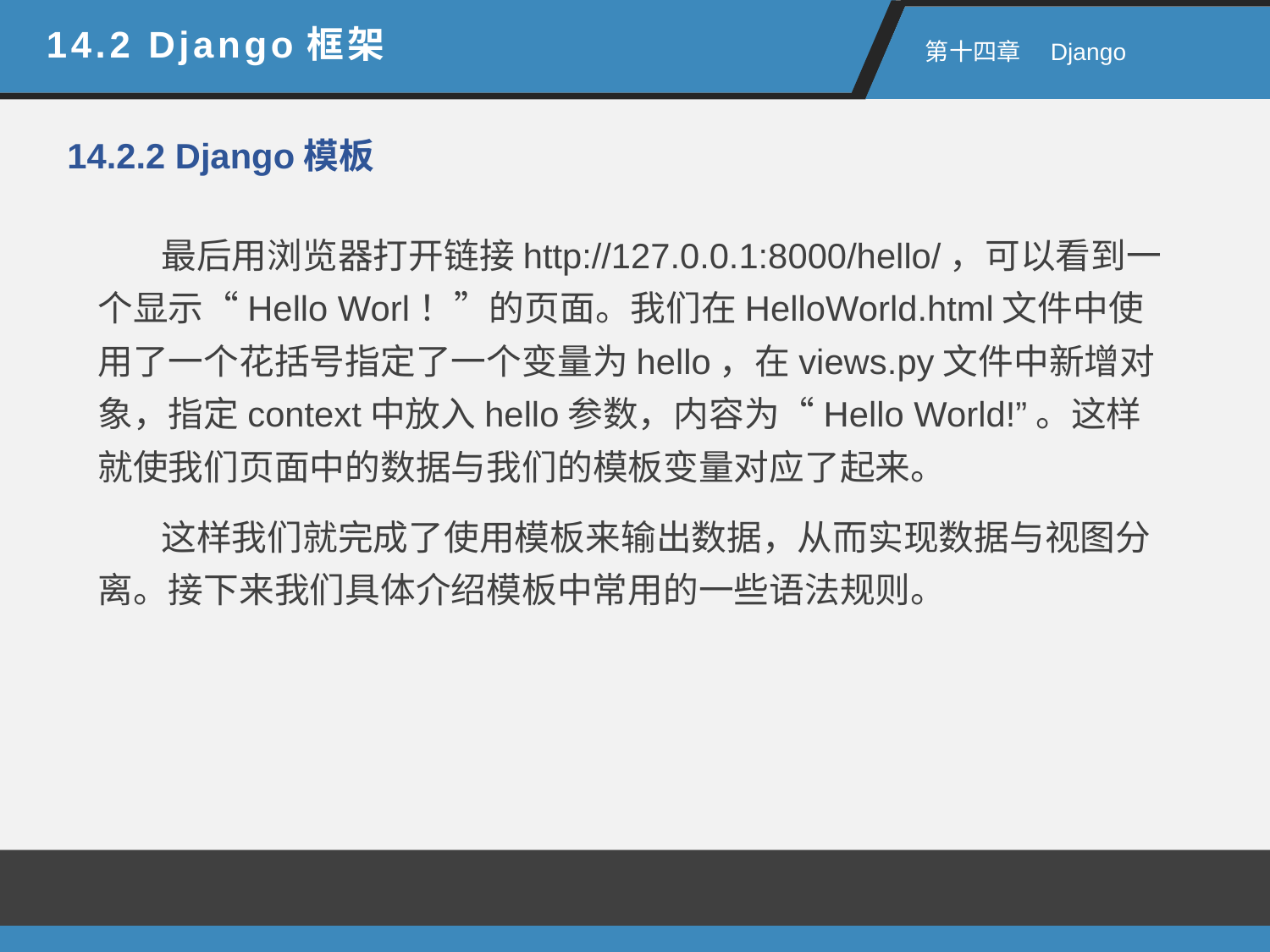

14.2 Django框架
  第十四章　Django
14.2.2 Django模板
最后用浏览器打开链接http://127.0.0.1:8000/hello/，可以看到一个显示“Hello Worl！”的页面。我们在HelloWorld.html文件中使用了一个花括号指定了一个变量为hello，在views.py文件中新增对象，指定context中放入hello参数，内容为“Hello World!”。这样就使我们页面中的数据与我们的模板变量对应了起来。
这样我们就完成了使用模板来输出数据，从而实现数据与视图分离。接下来我们具体介绍模板中常用的一些语法规则。